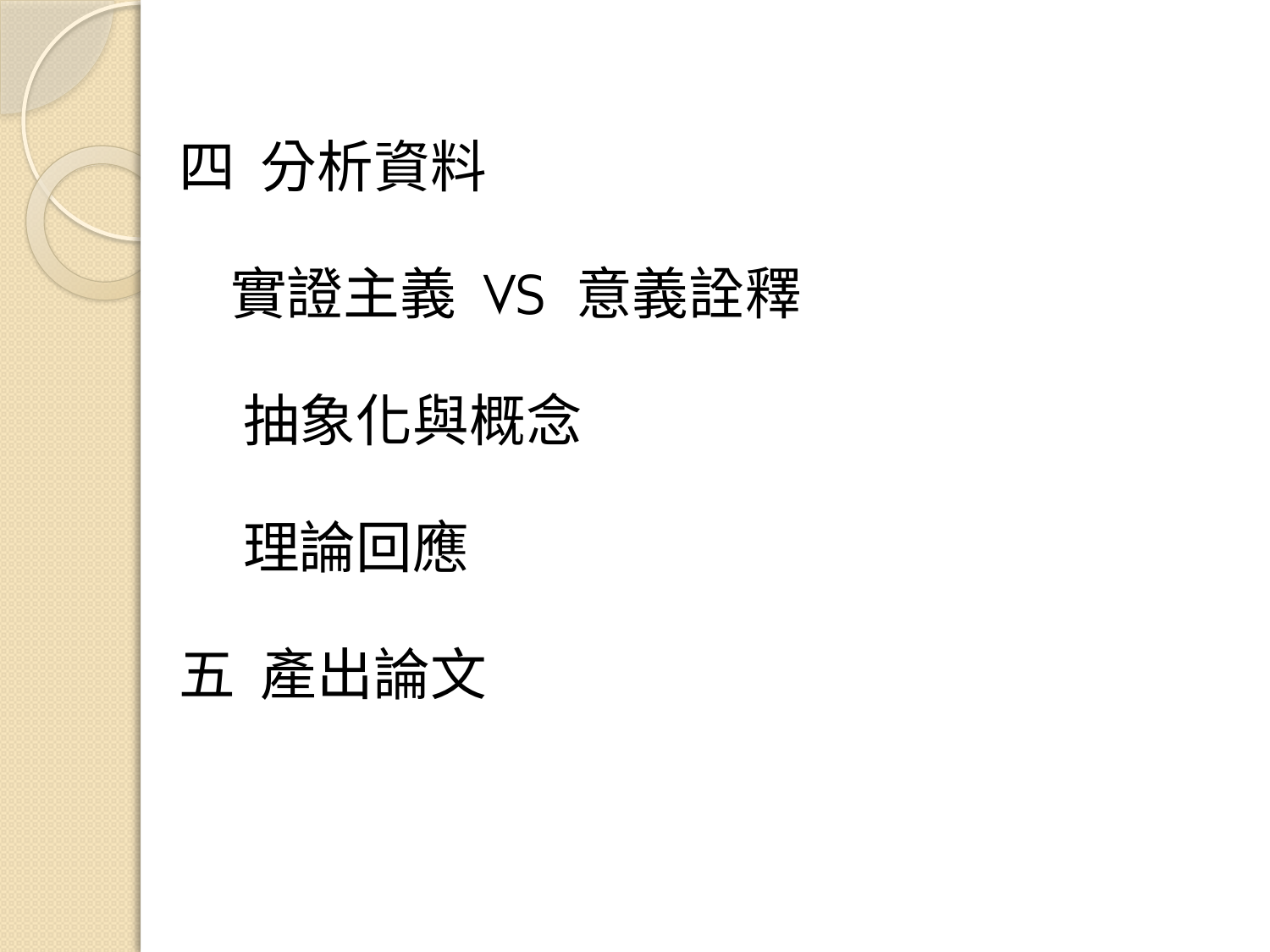

#

四  分析資料

   實證主義 VS 意義詮釋

    抽象化與概念

    理論回應

五  產出論文